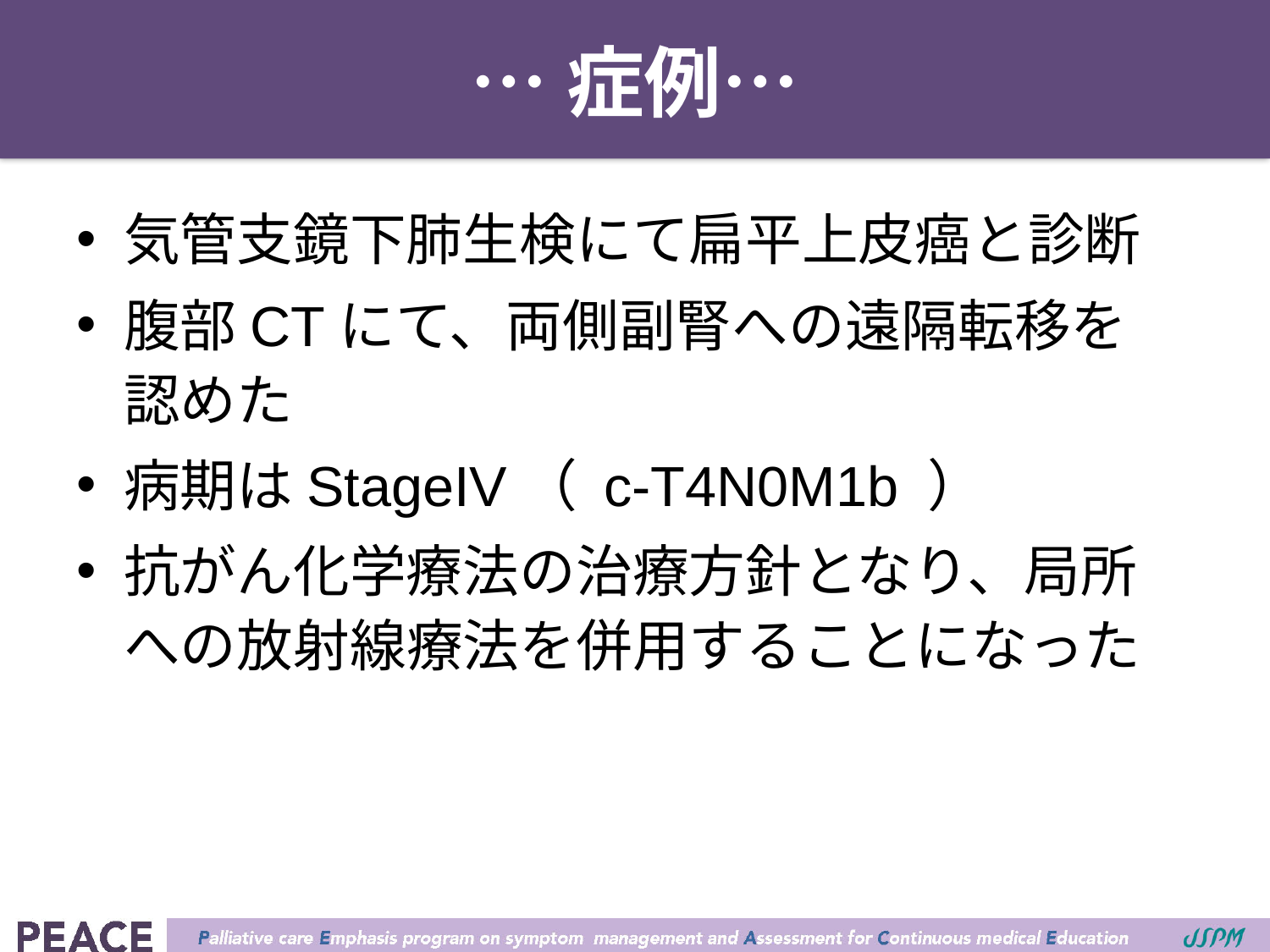

# …症例…
気管支鏡下肺生検にて扁平上皮癌と診断
腹部CTにて、両側副腎への遠隔転移を
認めた
病期はStageIV（ c-T4N0M1b ）
抗がん化学療法の治療方針となり、局所
への放射線療法を併用することになった